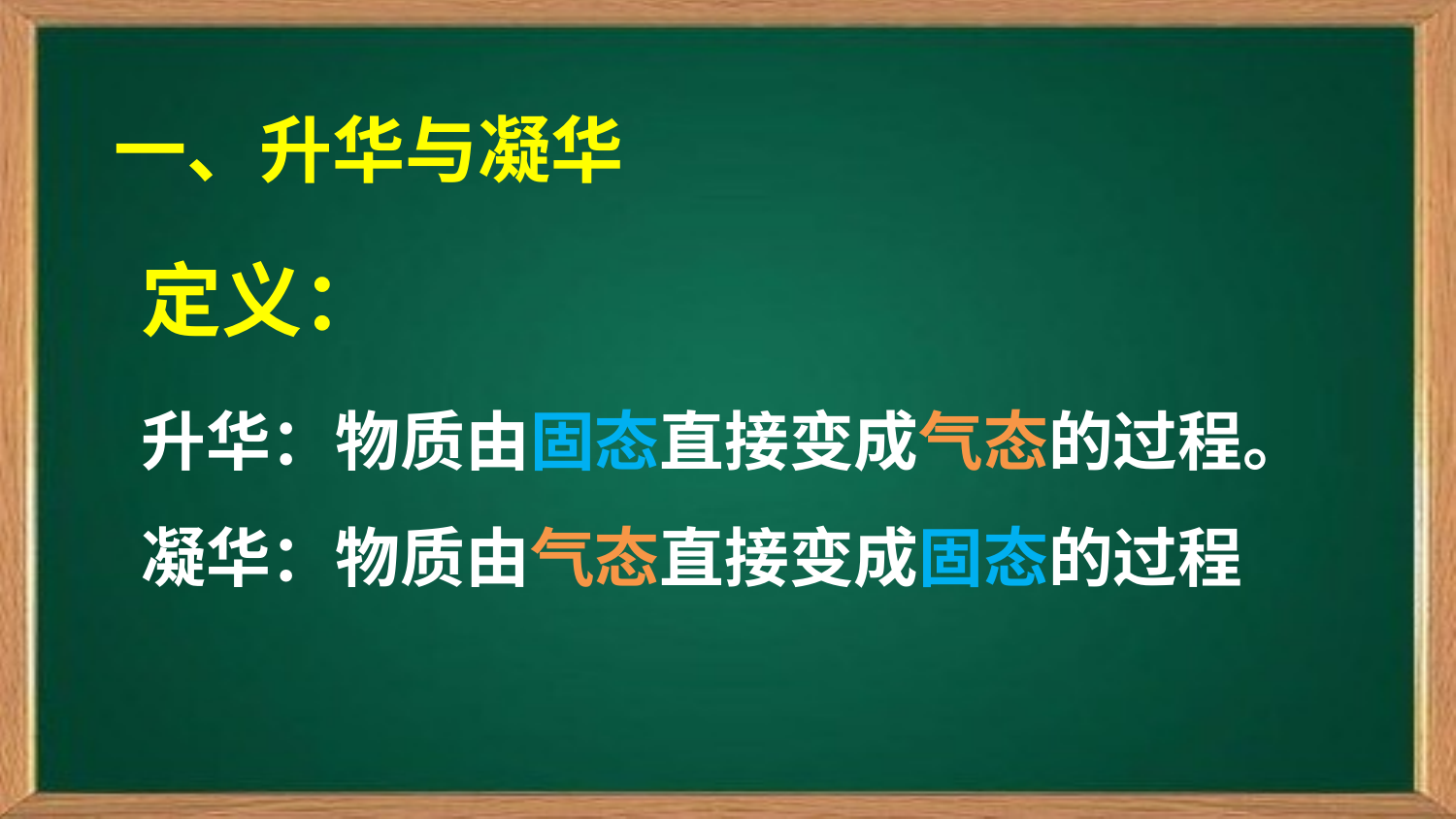

一、升华与凝华
定义：
升华：物质由固态直接变成气态的过程。
凝华：物质由气态直接变成固态的过程